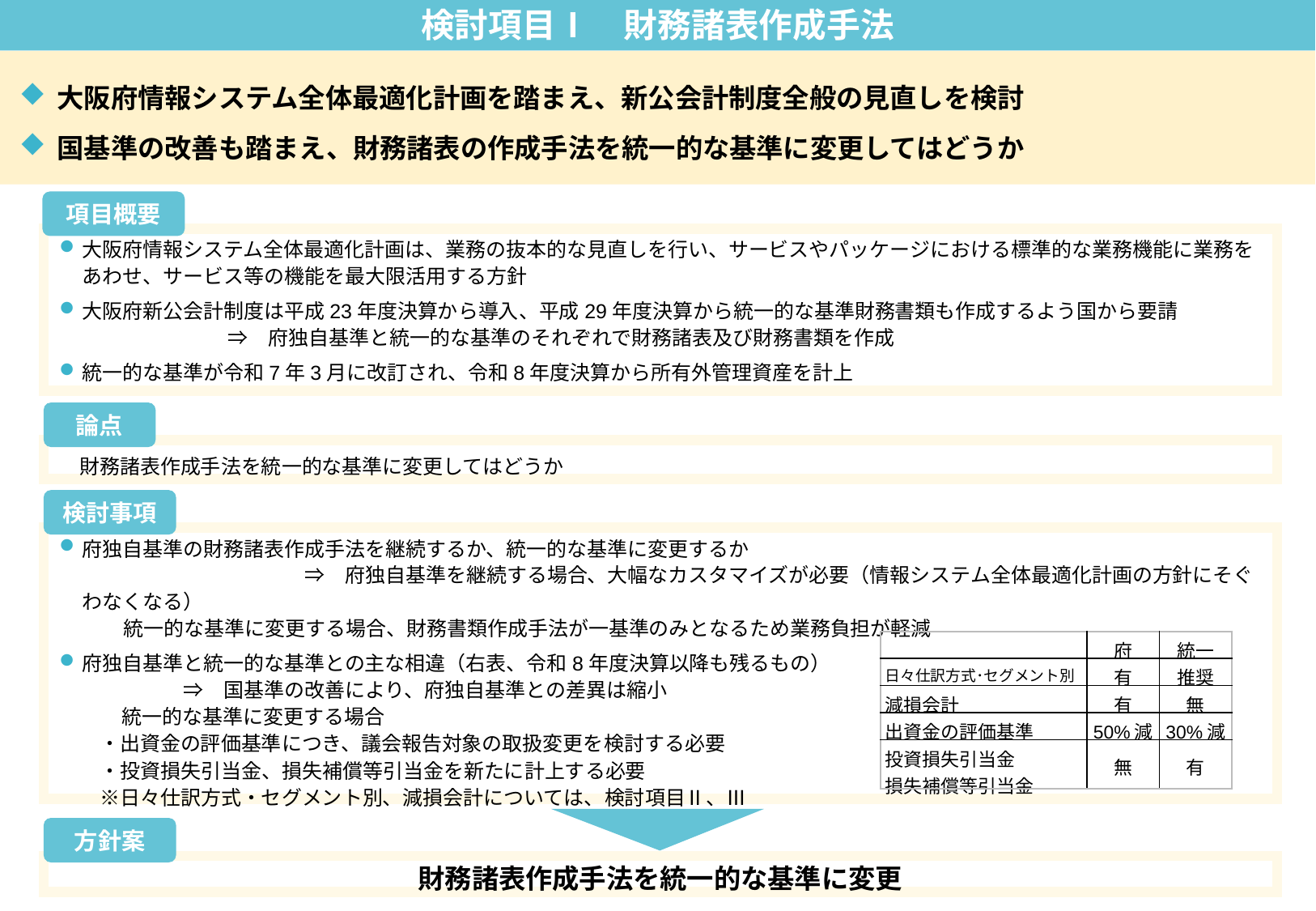

検討項目Ⅰ　財務諸表作成手法
大阪府情報システム全体最適化計画を踏まえ、新公会計制度全般の見直しを検討
国基準の改善も踏まえ、財務諸表の作成手法を統一的な基準に変更してはどうか
項目概要
大阪府情報システム全体最適化計画は、業務の抜本的な見直しを行い、サービスやパッケージにおける標準的な業務機能に業務をあわせ、サービス等の機能を最大限活用する方針
大阪府新公会計制度は平成23年度決算から導入、平成29年度決算から統一的な基準財務書類も作成するよう国から要請　　　　　　　　　　　 ⇒　府独自基準と統一的な基準のそれぞれで財務諸表及び財務書類を作成
統一的な基準が令和7年3月に改訂され、令和8年度決算から所有外管理資産を計上
論点
　財務諸表作成手法を統一的な基準に変更してはどうか
検討事項
府独自基準の財務諸表作成手法を継続するか、統一的な基準に変更するか　　　　　　　　　　　　　　　　　　　　　　　　　　　　　　　　　　　　⇒　府独自基準を継続する場合、大幅なカスタマイズが必要（情報システム全体最適化計画の方針にそぐわなくなる）
　　　　統一的な基準に変更する場合、財務書類作成手法が一基準のみとなるため業務負担が軽減
府独自基準と統一的な基準との主な相違（右表、令和8年度決算以降も残るもの）　　　　　　　　　　　　　　　　　　　　　　　　　　⇒　国基準の改善により、府独自基準との差異は縮小
　　　 統一的な基準に変更する場合
　　・出資金の評価基準につき、議会報告対象の取扱変更を検討する必要
　　・投資損失引当金、損失補償等引当金を新たに計上する必要
　　※日々仕訳方式・セグメント別、減損会計については、検討項目Ⅱ、Ⅲ

|  | 府 | 統一 |
| --- | --- | --- |
| 日々仕訳方式･セグメント別 | 有 | 推奨 |
| 減損会計 | 有 | 無 |
| 出資金の評価基準 | 50%減 | 30%減 |
| 投資損失引当金 損失補償等引当金 | 無 | 有 |

方針案
財務諸表作成手法を統一的な基準に変更